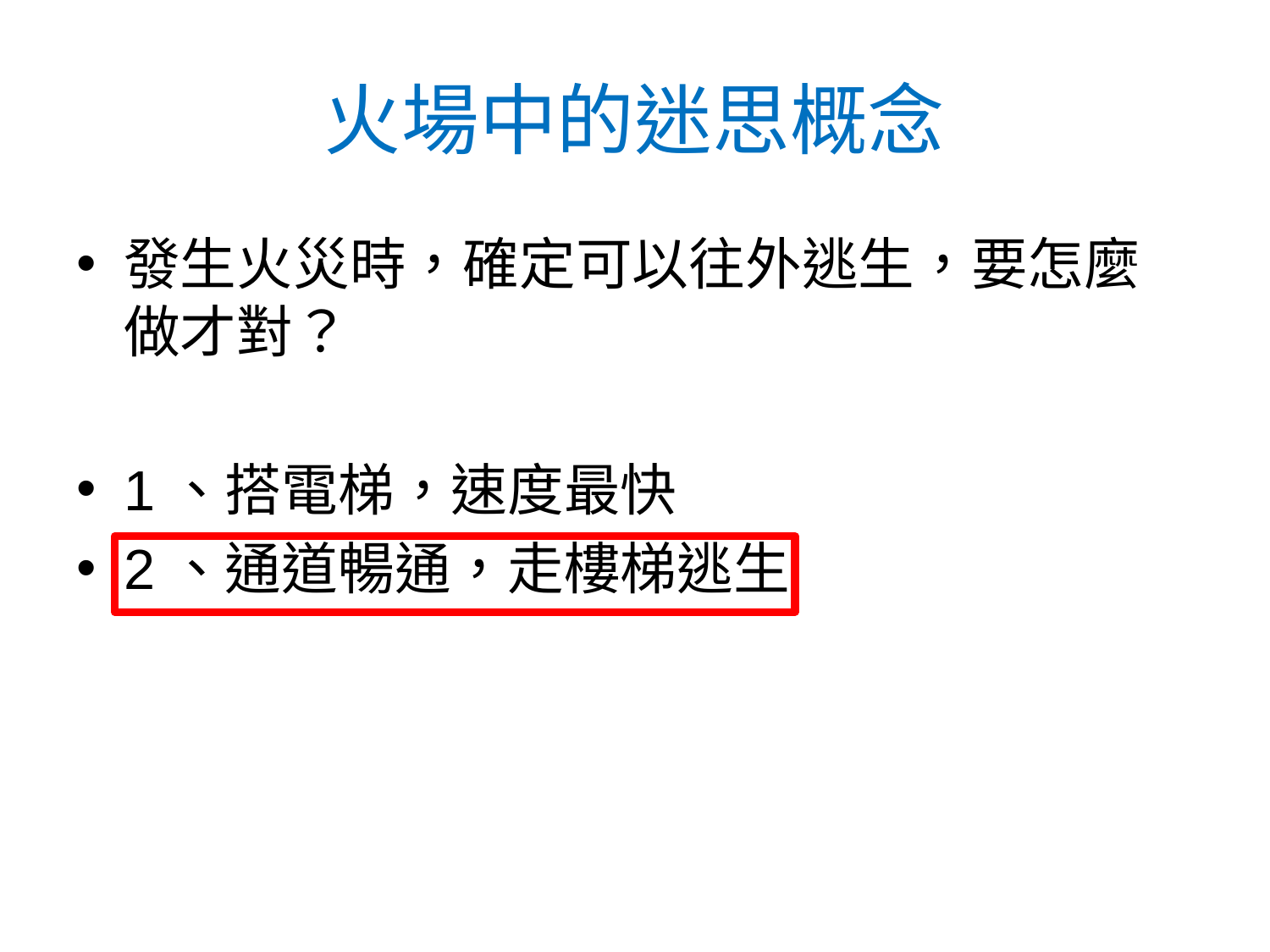

# 火場中的迷思概念
發生火災時，確定可以往外逃生，要怎麼做才對？

1、搭電梯，速度最快
2、通道暢通，走樓梯逃生